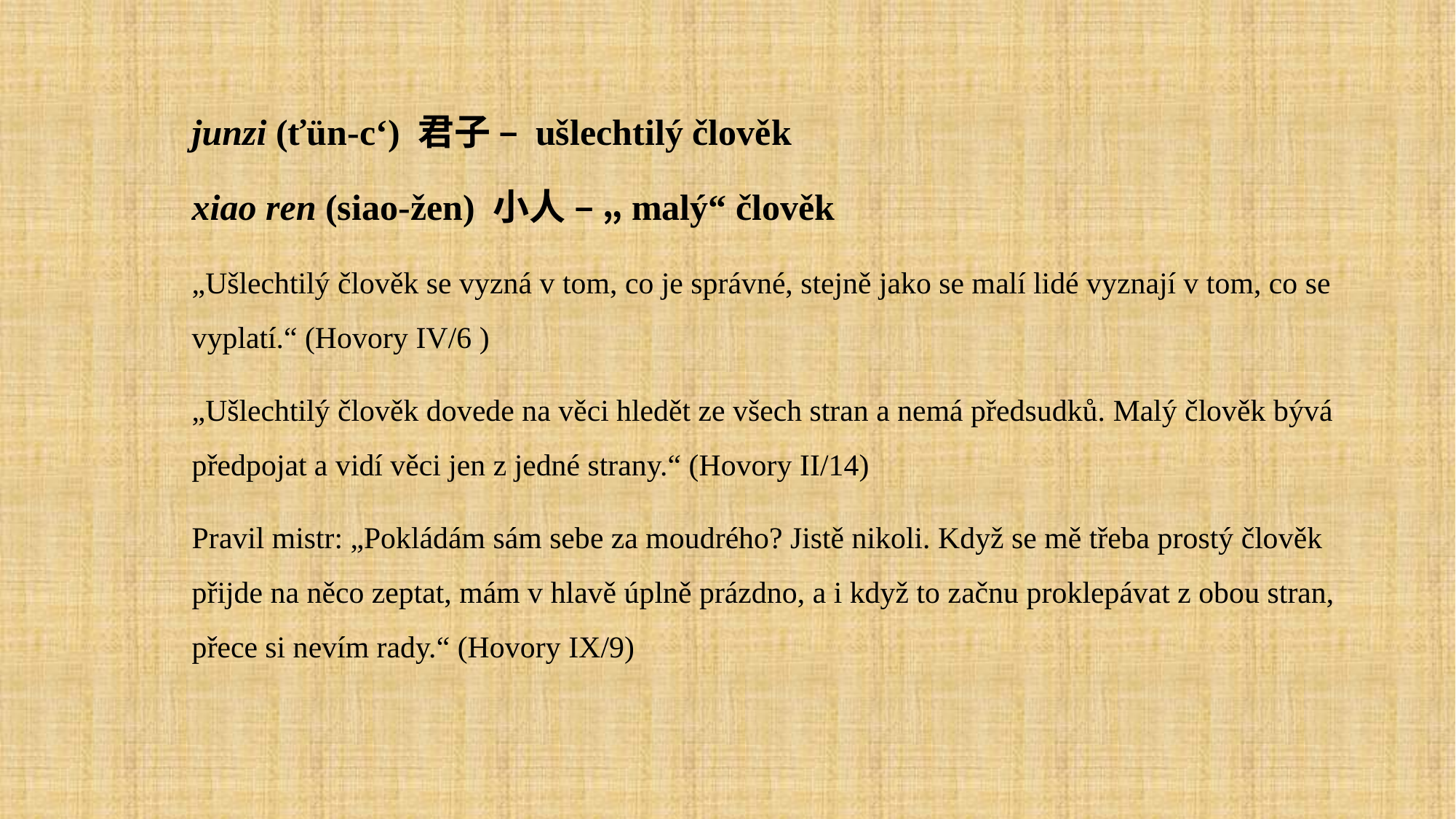

junzi (ťün-c‘) 君子 – ušlechtilý člověk
xiao ren (siao-žen) 小人 – „malý“ člověk
„Ušlechtilý člověk se vyzná v tom, co je správné, stejně jako se malí lidé vyznají v tom, co se vyplatí.“ (Hovory IV/6 )
„Ušlechtilý člověk dovede na věci hledět ze všech stran a nemá předsudků. Malý člověk bývá předpojat a vidí věci jen z jedné strany.“ (Hovory II/14)
Pravil mistr: „Pokládám sám sebe za moudrého? Jistě nikoli. Když se mě třeba prostý člověk přijde na něco zeptat, mám v hlavě úplně prázdno, a i když to začnu proklepávat z obou stran, přece si nevím rady.“ (Hovory IX/9)